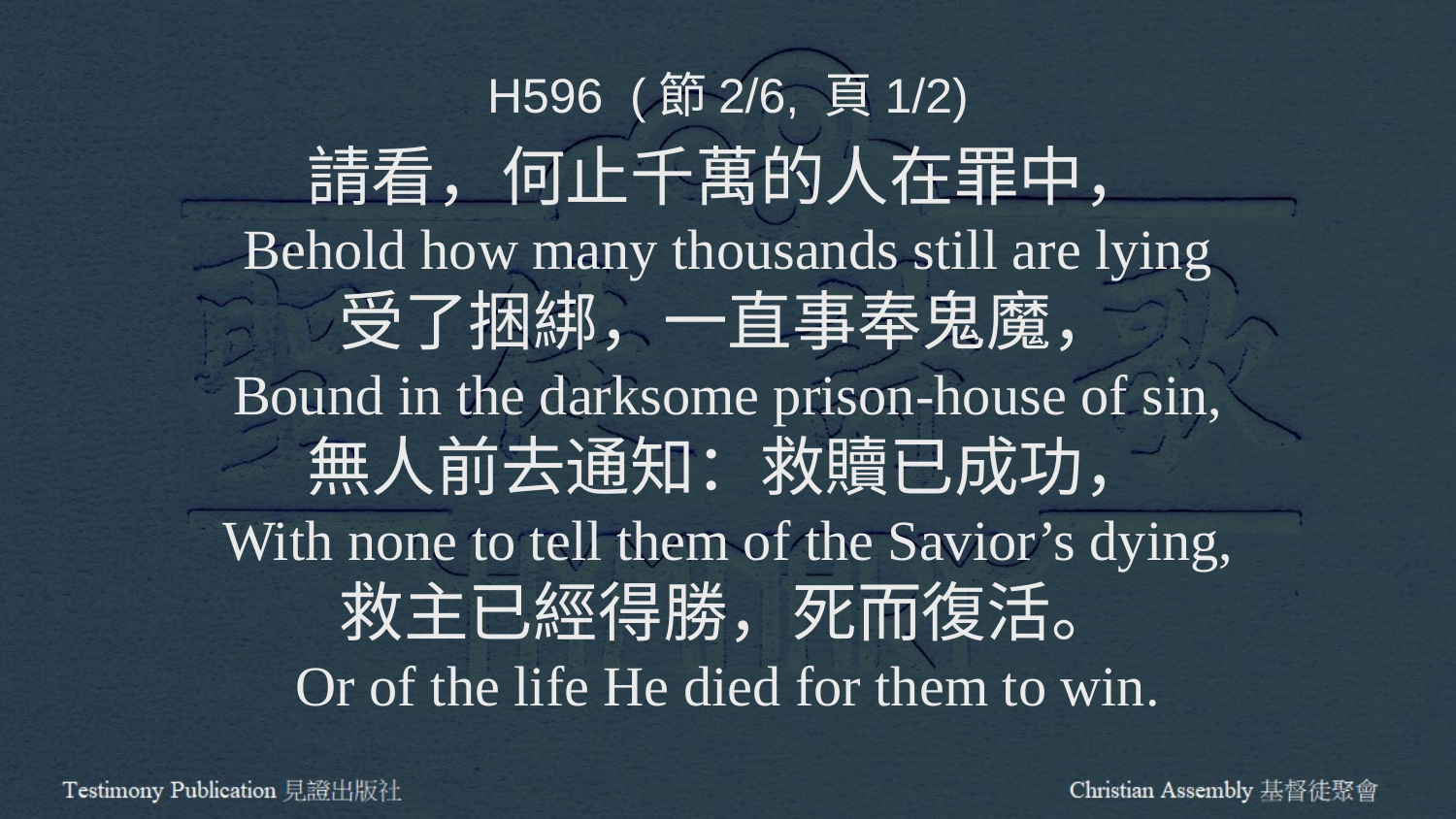

H596  (節2/6, 頁1/2)
請看，何止千萬的人在罪中，
Behold how many thousands still are lying
受了捆綁，一直事奉鬼魔，
Bound in the darksome prison-house of sin,
無人前去通知：救贖已成功，
With none to tell them of the Savior’s dying,
救主已經得勝，死而復活。
Or of the life He died for them to win.